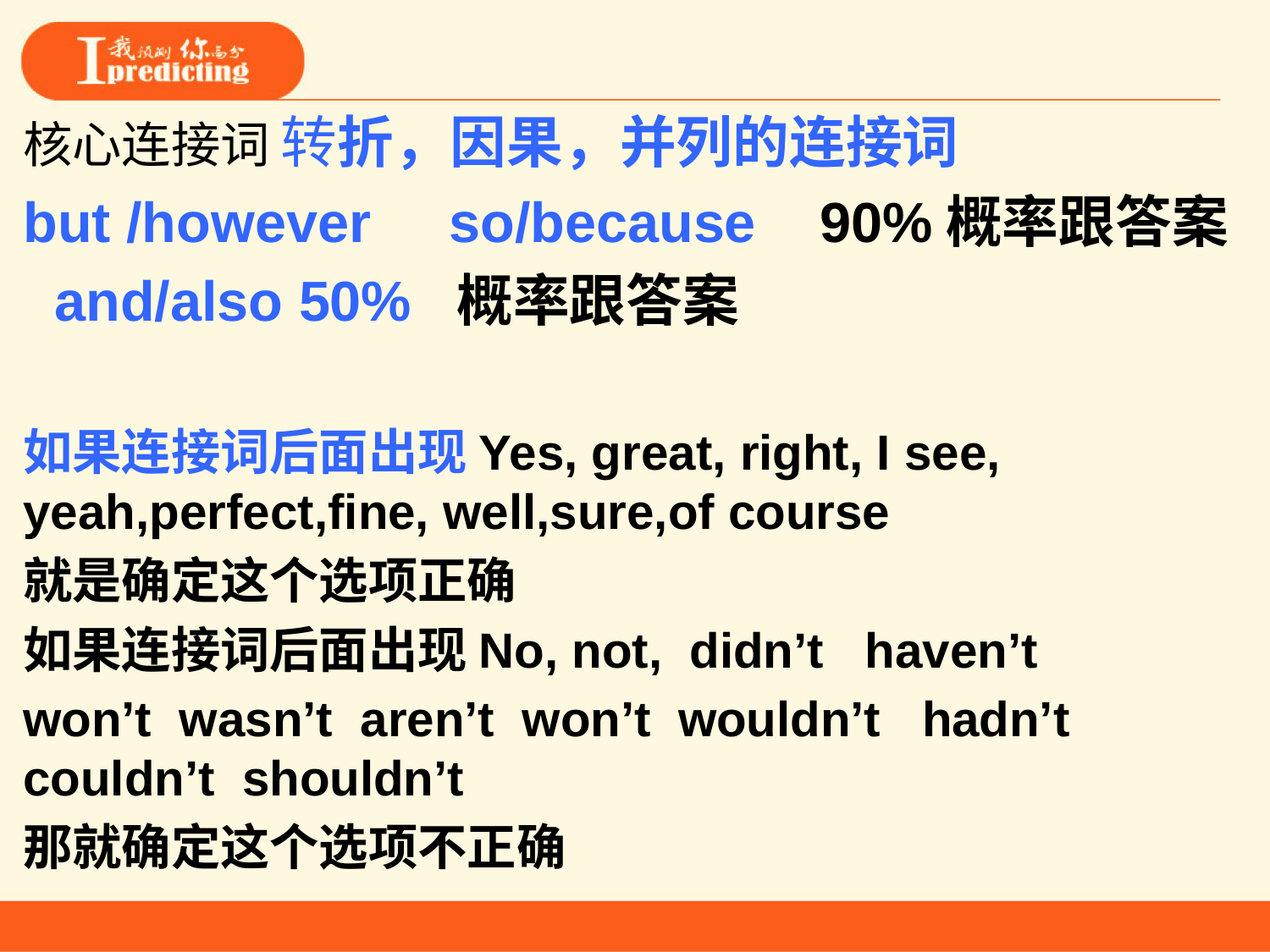

核心连接词 转折，因果，并列的连接词
but /however     so/because    90%概率跟答案
  and/also 50%  概率跟答案

如果连接词后面出现Yes, great, right, I see, yeah,perfect,fine, well,sure,of course
就是确定这个选项正确
如果连接词后面出现No, not,  didn’t   haven’t
won’t  wasn’t  aren’t  won’t  wouldn’t   hadn’t   couldn’t  shouldn’t
那就确定这个选项不正确